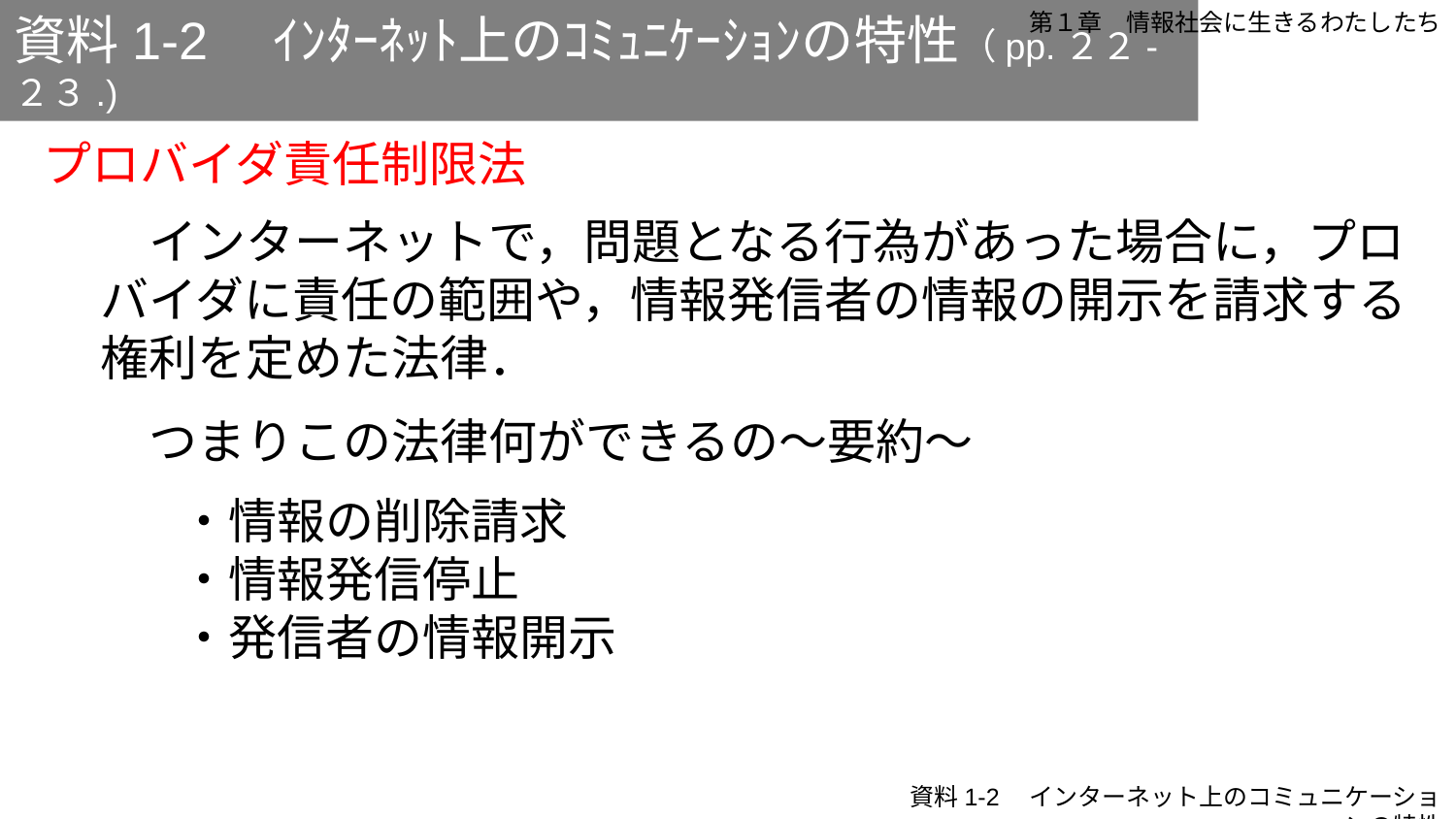

資料1-2　ｲﾝﾀｰﾈｯﾄ上のｺﾐｭﾆｹｰｼｮﾝの特性（pp.２２-２３.)
第１章　情報社会に生きるわたしたち
プロバイダ責任制限法
　インターネットで，問題となる行為があった場合に，プロバイダに責任の範囲や，情報発信者の情報の開示を請求する権利を定めた法律．
　つまりこの法律何ができるの～要約～
・情報の削除請求
・情報発信停止
・発信者の情報開示
資料1-2　インターネット上のコミュニケーションの特性